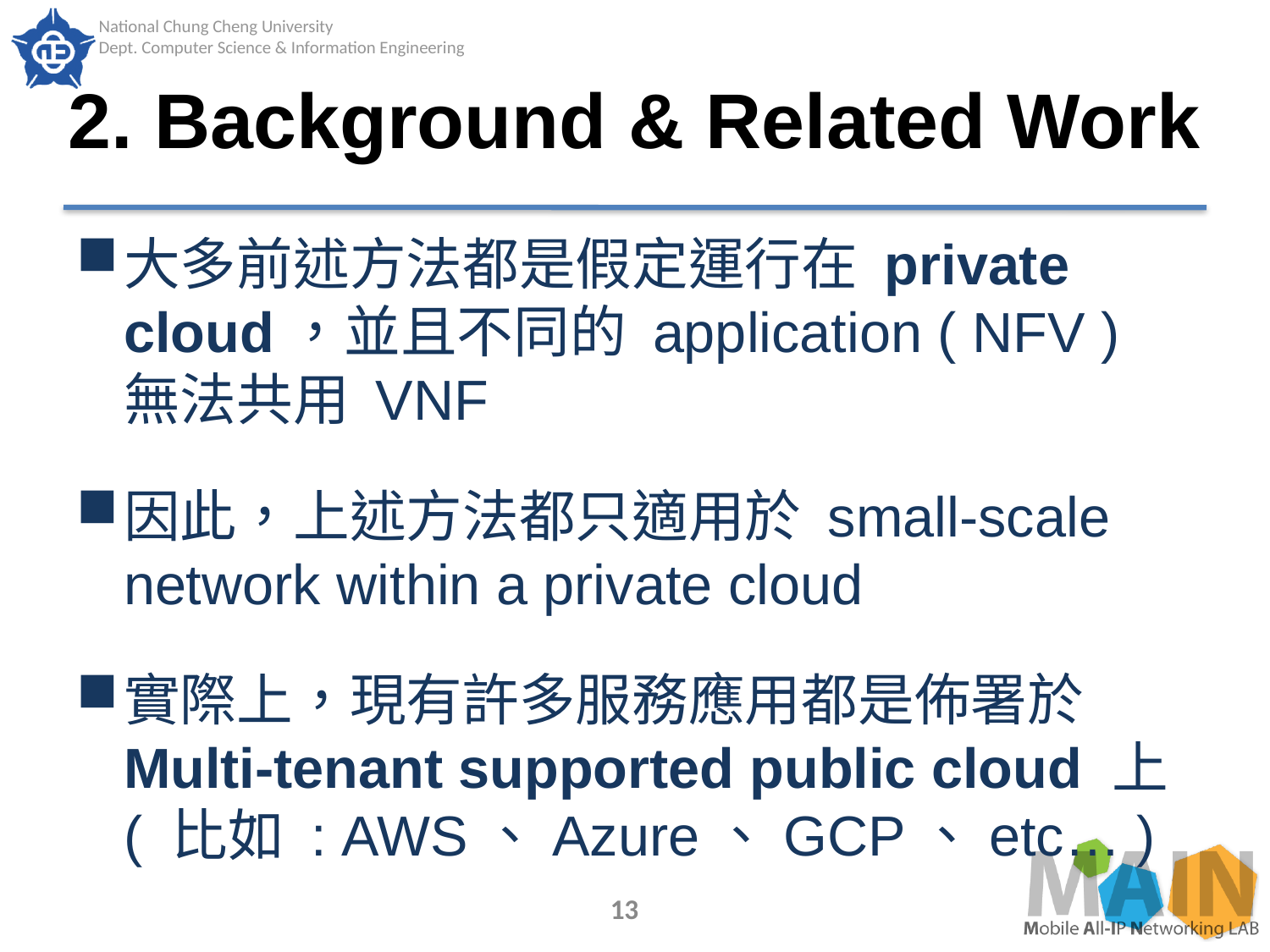

# 2. Background & Related Work
大多前述方法都是假定運行在 private cloud，並且不同的 application ( NFV ) 無法共用 VNF
因此，上述方法都只適用於 small-scale network within a private cloud
實際上，現有許多服務應用都是佈署於 Multi-tenant supported public cloud 上 ( 比如 : AWS、Azure、GCP、etc… )
13